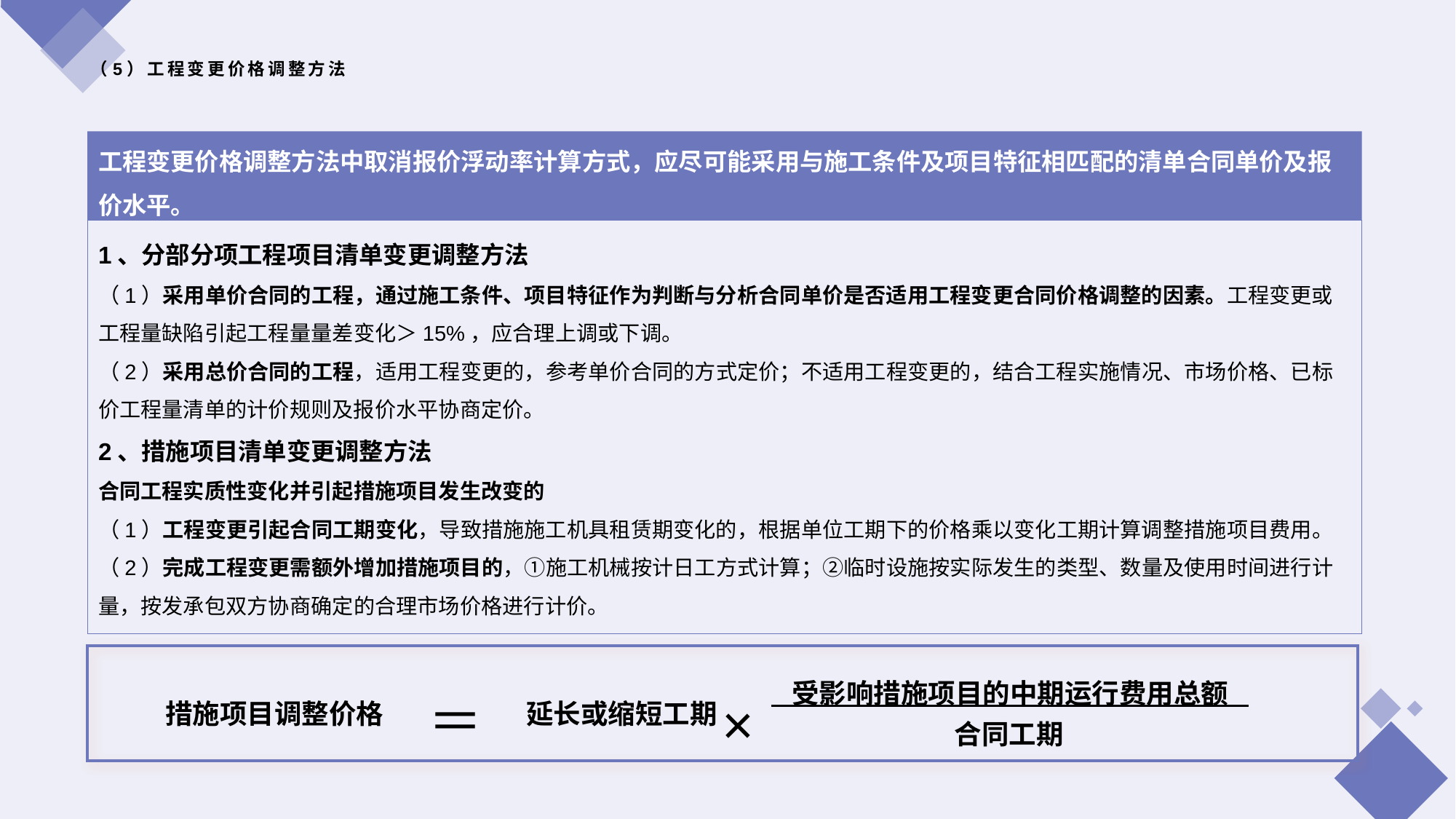

# （5）工程变更价格调整方法
工程变更价格调整方法中取消报价浮动率计算方式，应尽可能采用与施工条件及项目特征相匹配的清单合同单价及报价水平。
1、分部分项工程项目清单变更调整方法
（1）采用单价合同的工程，通过施工条件、项目特征作为判断与分析合同单价是否适用工程变更合同价格调整的因素。工程变更或工程量缺陷引起工程量量差变化＞15%，应合理上调或下调。
（2）采用总价合同的工程，适用工程变更的，参考单价合同的方式定价；不适用工程变更的，结合工程实施情况、市场价格、已标价工程量清单的计价规则及报价水平协商定价。
2、措施项目清单变更调整方法
合同工程实质性变化并引起措施项目发生改变的
（1）工程变更引起合同工期变化，导致措施施工机具租赁期变化的，根据单位工期下的价格乘以变化工期计算调整措施项目费用。
（2）完成工程变更需额外增加措施项目的，①施工机械按计日工方式计算；②临时设施按实际发生的类型、数量及使用时间进行计量，按发承包双方协商确定的合理市场价格进行计价。

受影响措施项目的中期运行费用总额
合同工期
×
延长或缩短工期
＝
措施项目调整价格